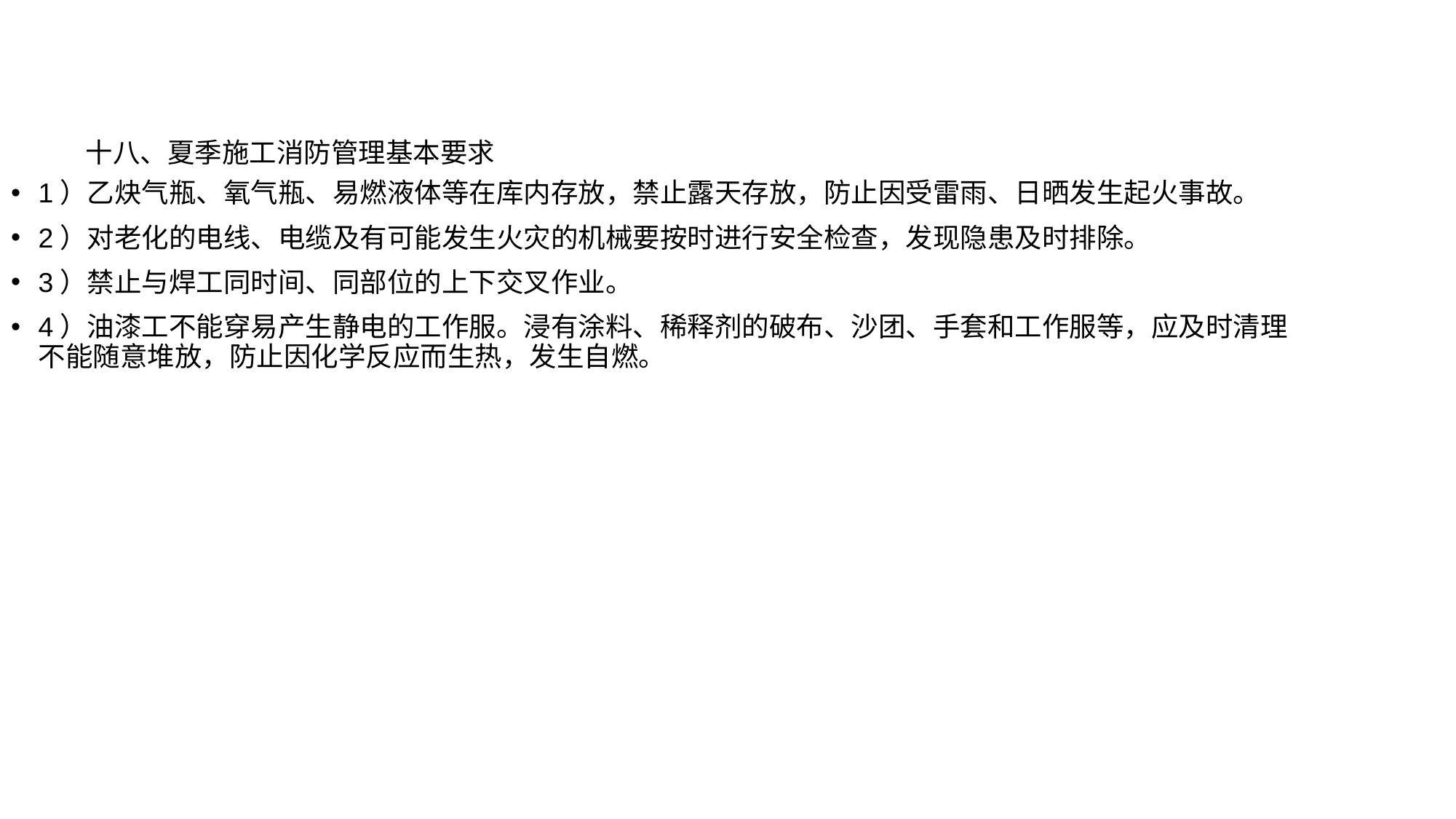

十八、夏季施工消防管理基本要求
1）乙炔气瓶、氧气瓶、易燃液体等在库内存放，禁止露天存放，防止因受雷雨、日晒发生起火事故。
2）对老化的电线、电缆及有可能发生火灾的机械要按时进行安全检查，发现隐患及时排除。
3）禁止与焊工同时间、同部位的上下交叉作业。
4）油漆工不能穿易产生静电的工作服。浸有涂料、稀释剂的破布、沙团、手套和工作服等，应及时清理不能随意堆放，防止因化学反应而生热，发生自燃。